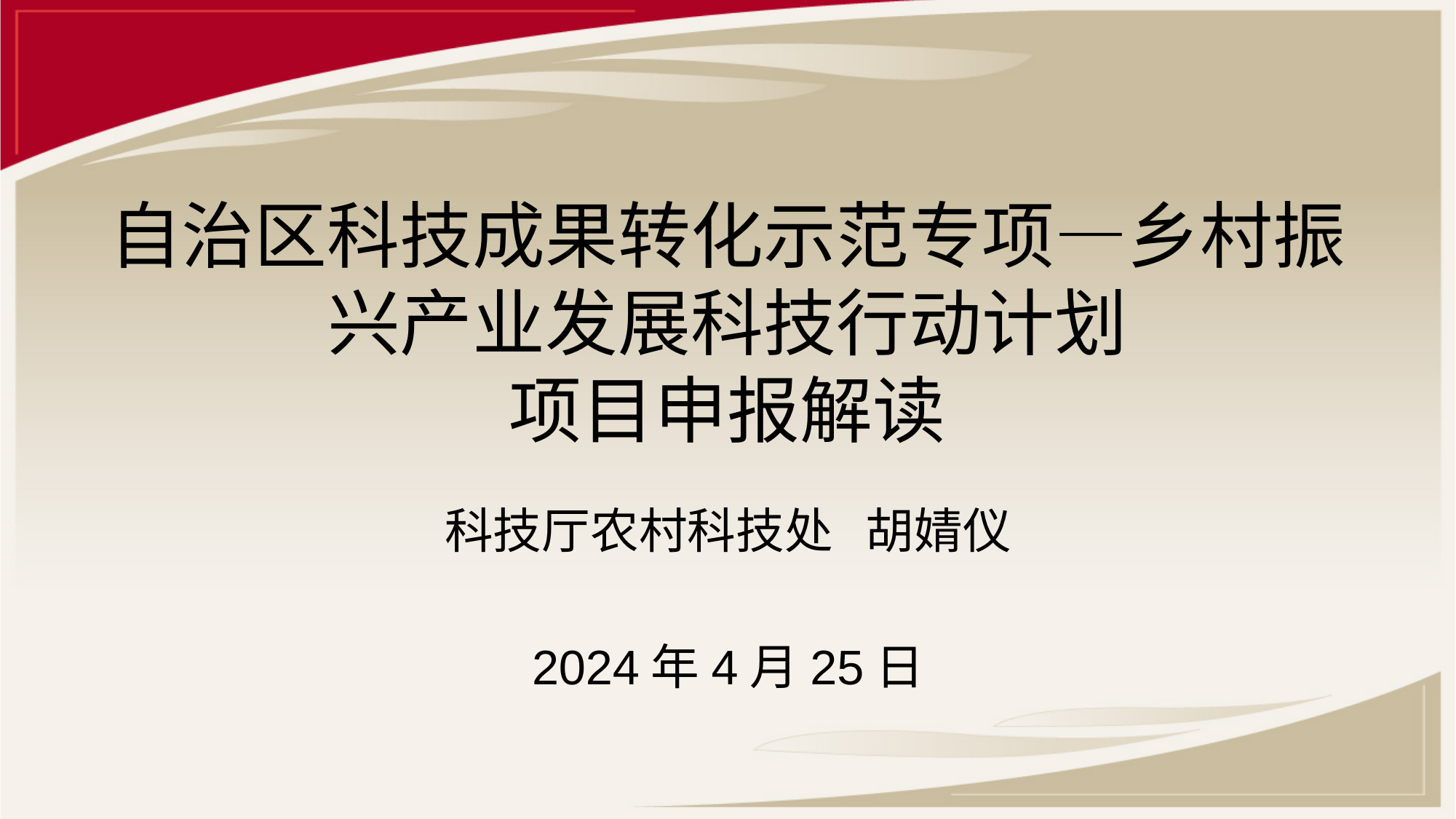

# 自治区科技成果转化示范专项—乡村振兴产业发展科技行动计划 项目申报解读
科技厅农村科技处   胡婧仪

2024年4月25日